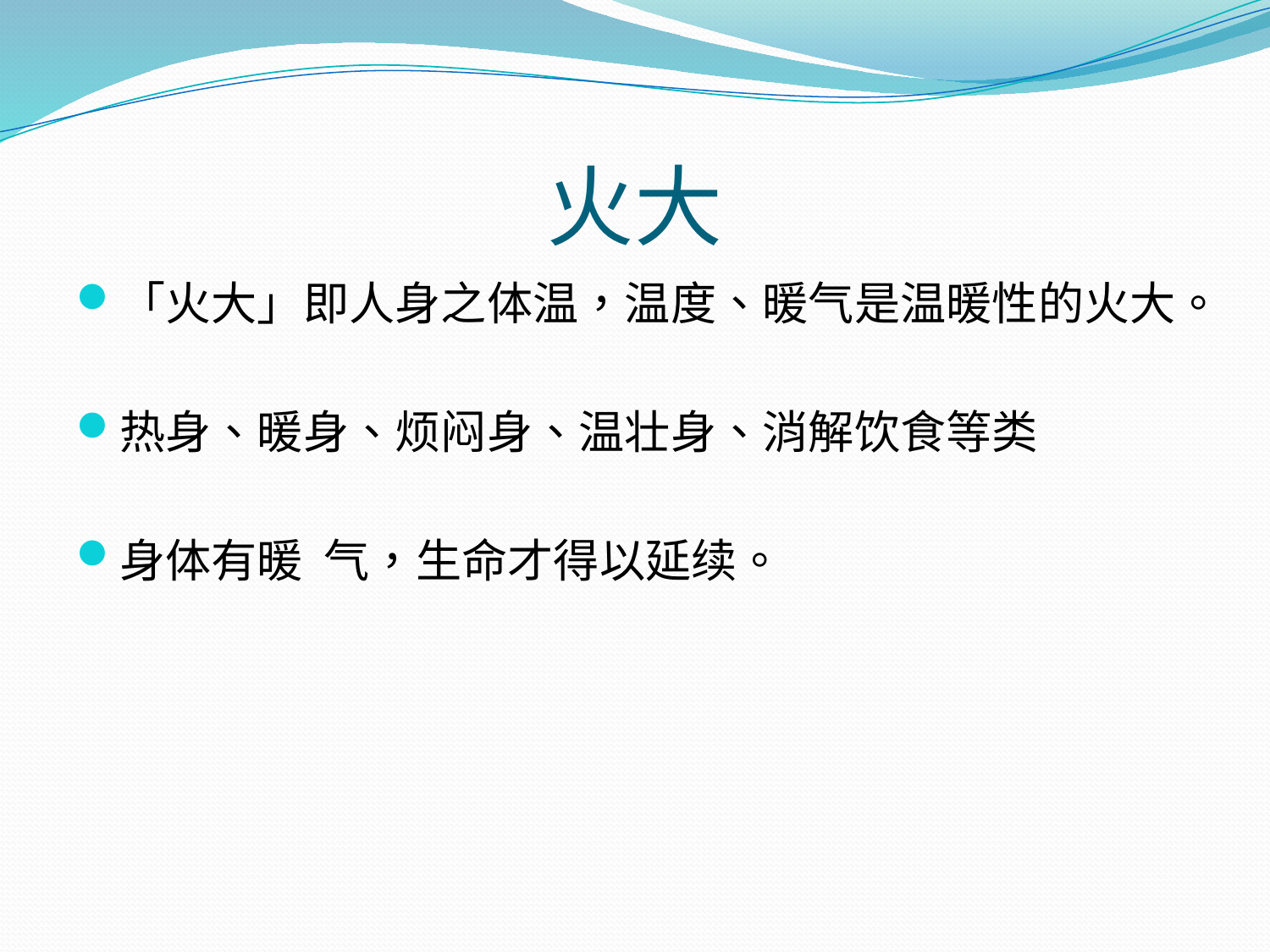

# 火大
「火大」即人身之体温，温度、暖气是温暖性的火大。

热身、暖身、烦闷身、温壮身、消解饮食等类

身体有暖  气，生命才得以延续。